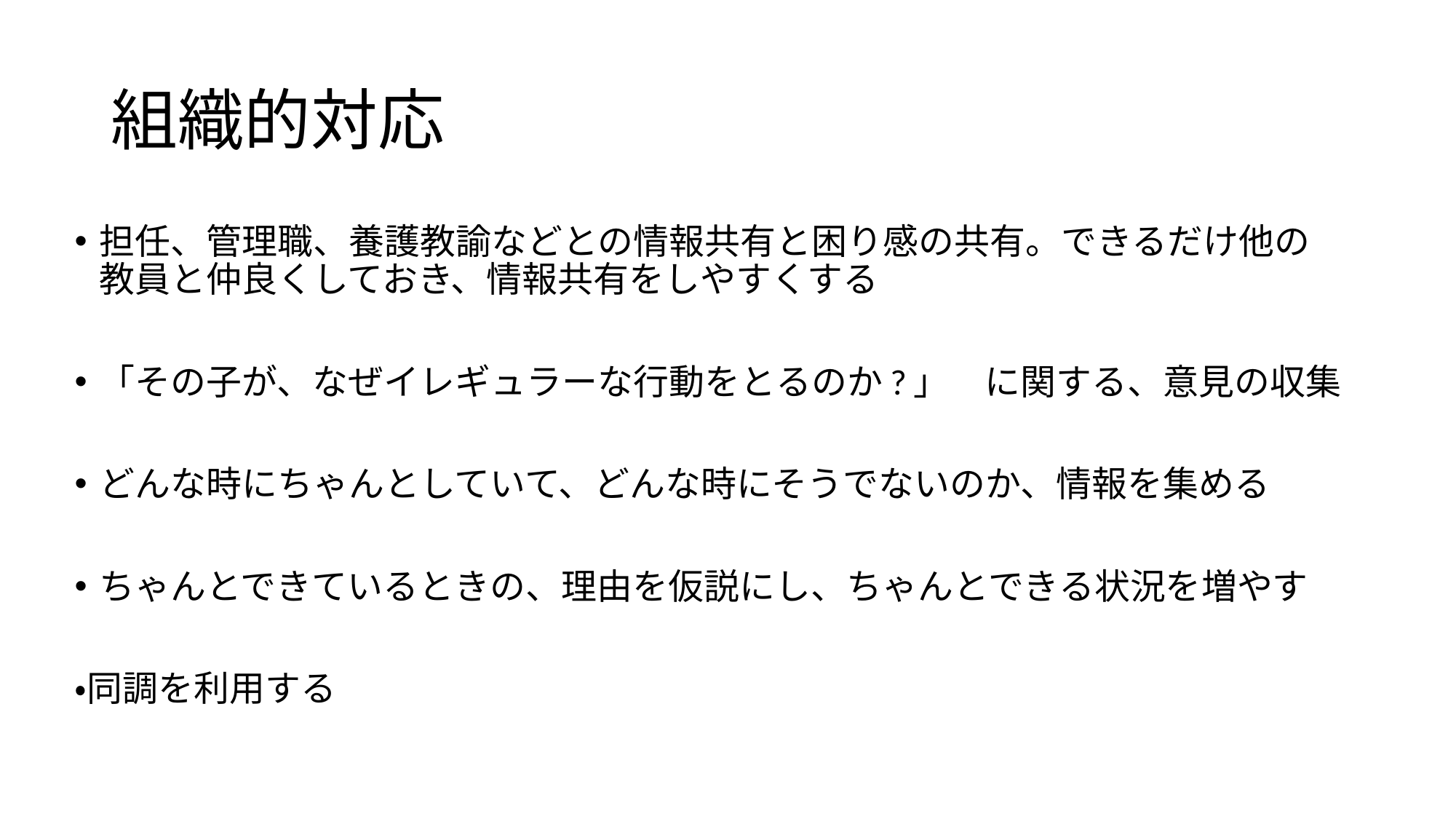

# 組織的対応
担任、管理職、養護教諭などとの情報共有と困り感の共有。できるだけ他の教員と仲良くしておき、情報共有をしやすくする

「その子が、なぜイレギュラーな行動をとるのか?」　に関する、意見の収集

どんな時にちゃんとしていて、どんな時にそうでないのか、情報を集める

ちゃんとできているときの、理由を仮説にし、ちゃんとできる状況を増やす

・同調を利用する